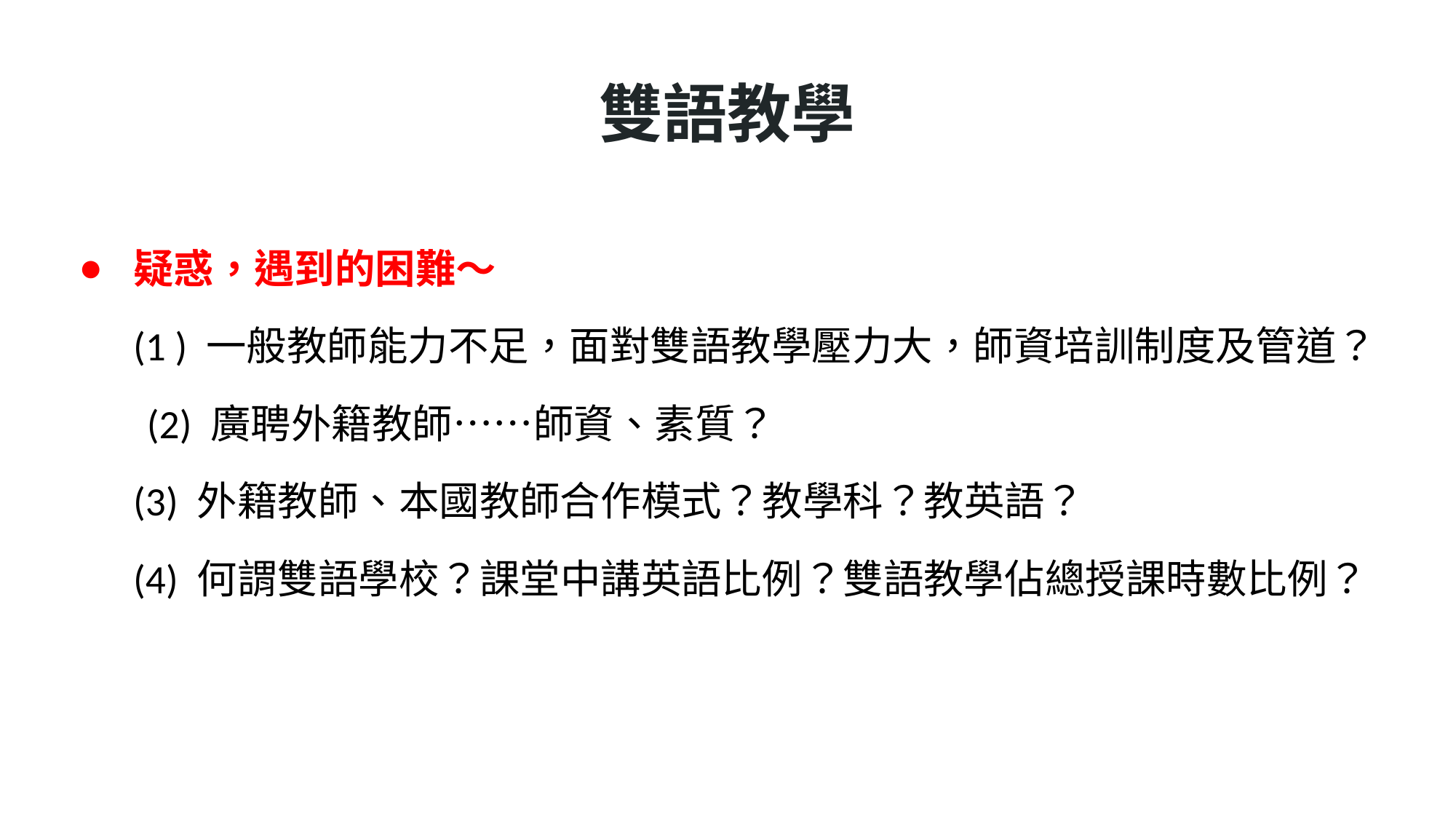

# 雙語教學
疑惑，遇到的困難～
      (1 ) 一般教師能力不足，面對雙語教學壓力大，師資培訓制度及管道？
　  (2) 廣聘外籍教師……師資、素質？
      (3) 外籍教師、本國教師合作模式？教學科？教英語？
      (4) 何謂雙語學校？課堂中講英語比例？雙語教學佔總授課時數比例？